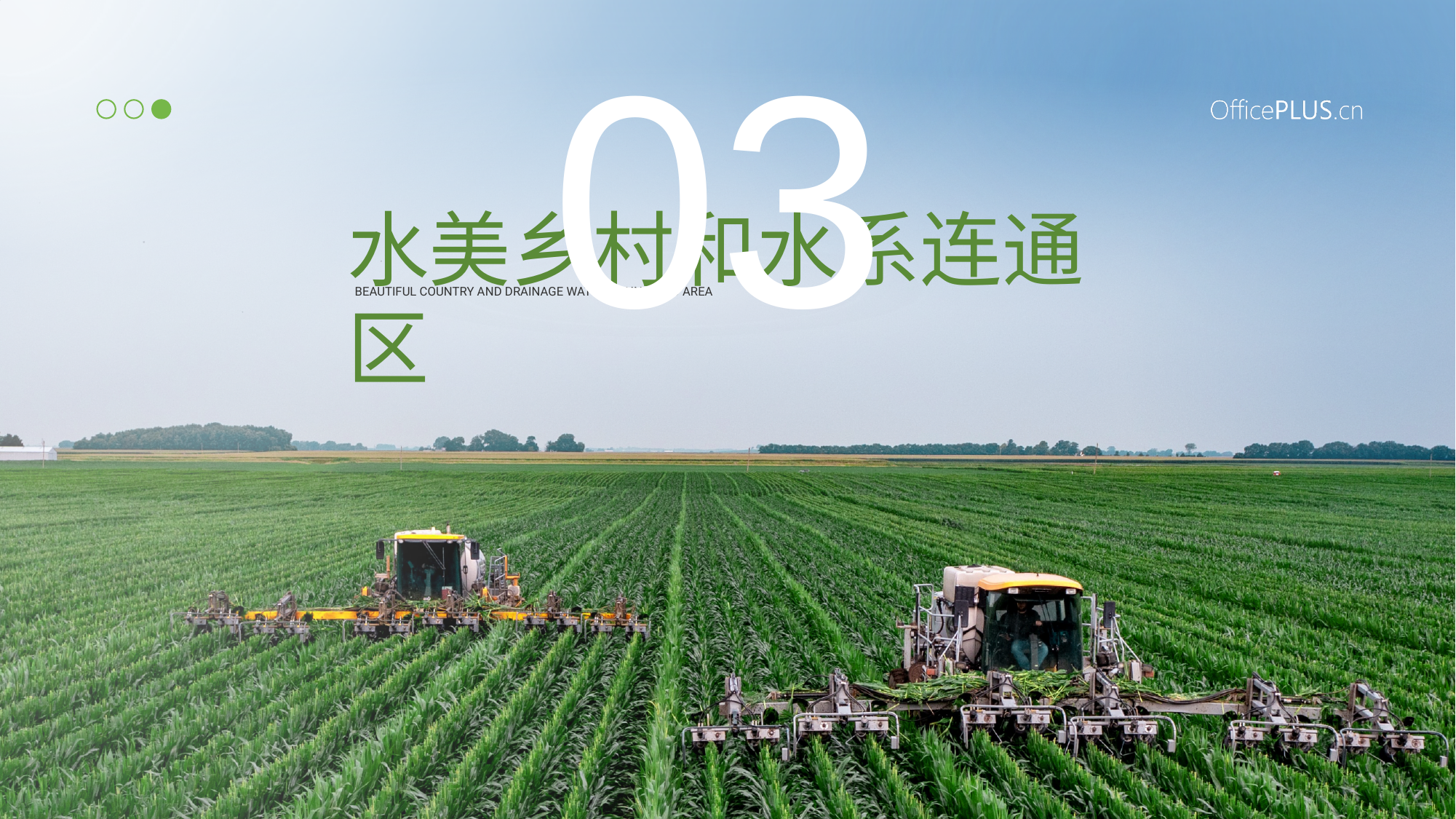

03

水美乡村和水系连通区
BEAUTIFUL COUNTRY AND DRAINAGE WATER CONNECTED AREA